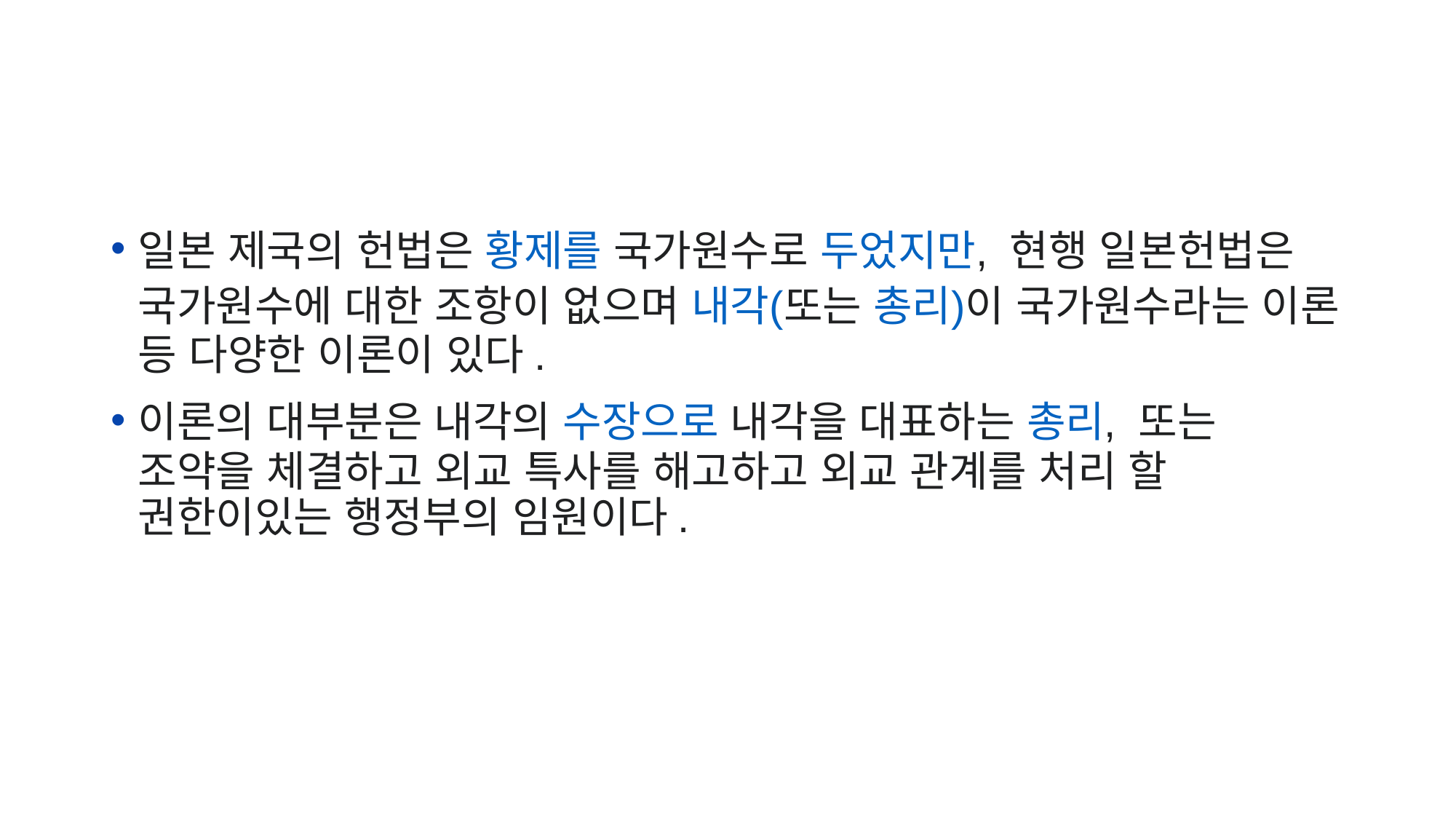

#
일본 제국의 헌법은 황제를 국가원수로 두었지만, 현행 일본헌법은 국가원수에 대한 조항이 없으며 내각(또는 총리)이 국가원수라는 이론 등 다양한 이론이 있다.
이론의 대부분은 내각의 수장으로 내각을 대표하는 총리, 또는 조약을 체결하고 외교 특사를 해고하고 외교 관계를 처리 할 권한이있는 행정부의 임원이다.